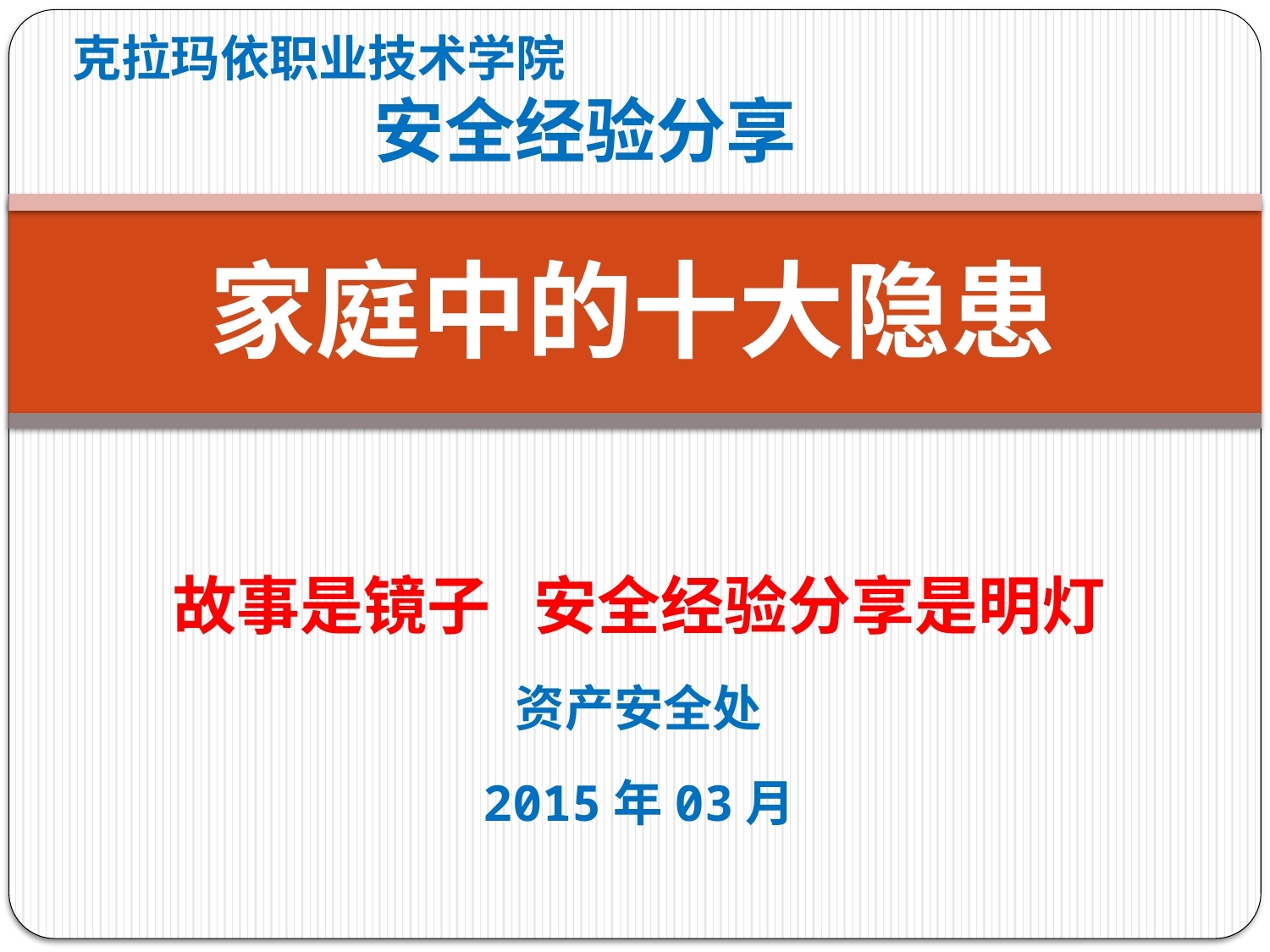

# 克拉玛依职业技术学院 安全经验分享
家庭中的十大隐患
故事是镜子   安全经验分享是明灯
资产安全处

2015年03月